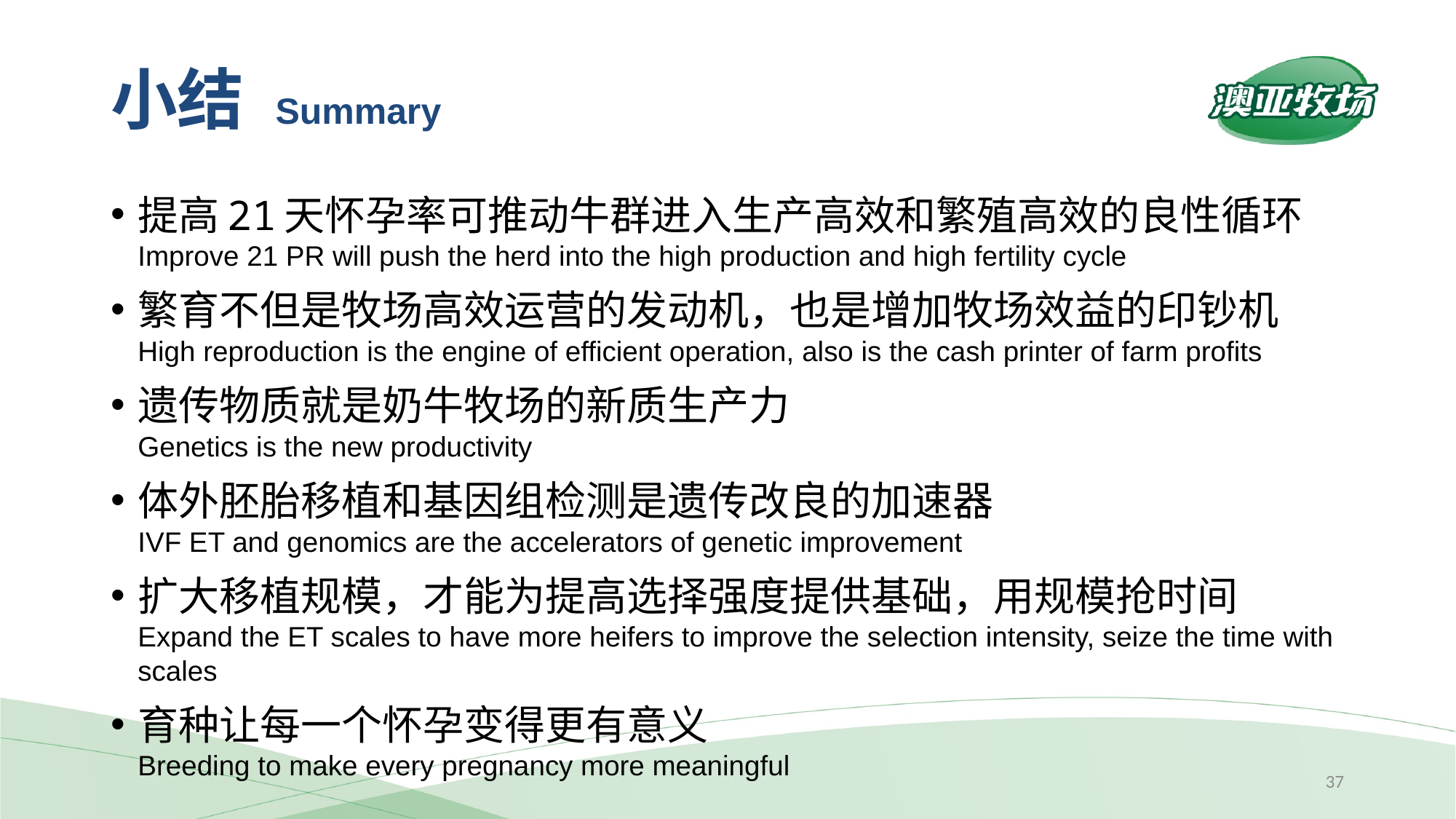

小结 Summary
提高21天怀孕率可推动牛群进入生产高效和繁殖高效的良性循环 Improve 21 PR will push the herd into the high production and high fertility cycle
繁育不但是牧场高效运营的发动机，也是增加牧场效益的印钞机 High reproduction is the engine of efficient operation, also is the cash printer of farm profits
遗传物质就是奶牛牧场的新质生产力
Genetics is the new productivity
体外胚胎移植和基因组检测是遗传改良的加速器
IVF ET and genomics are the accelerators of genetic improvement
扩大移植规模，才能为提高选择强度提供基础，用规模抢时间 Expand the ET scales to have more heifers to improve the selection intensity, seize the time with scales
育种让每一个怀孕变得更有意义
Breeding to make every pregnancy more meaningful
37